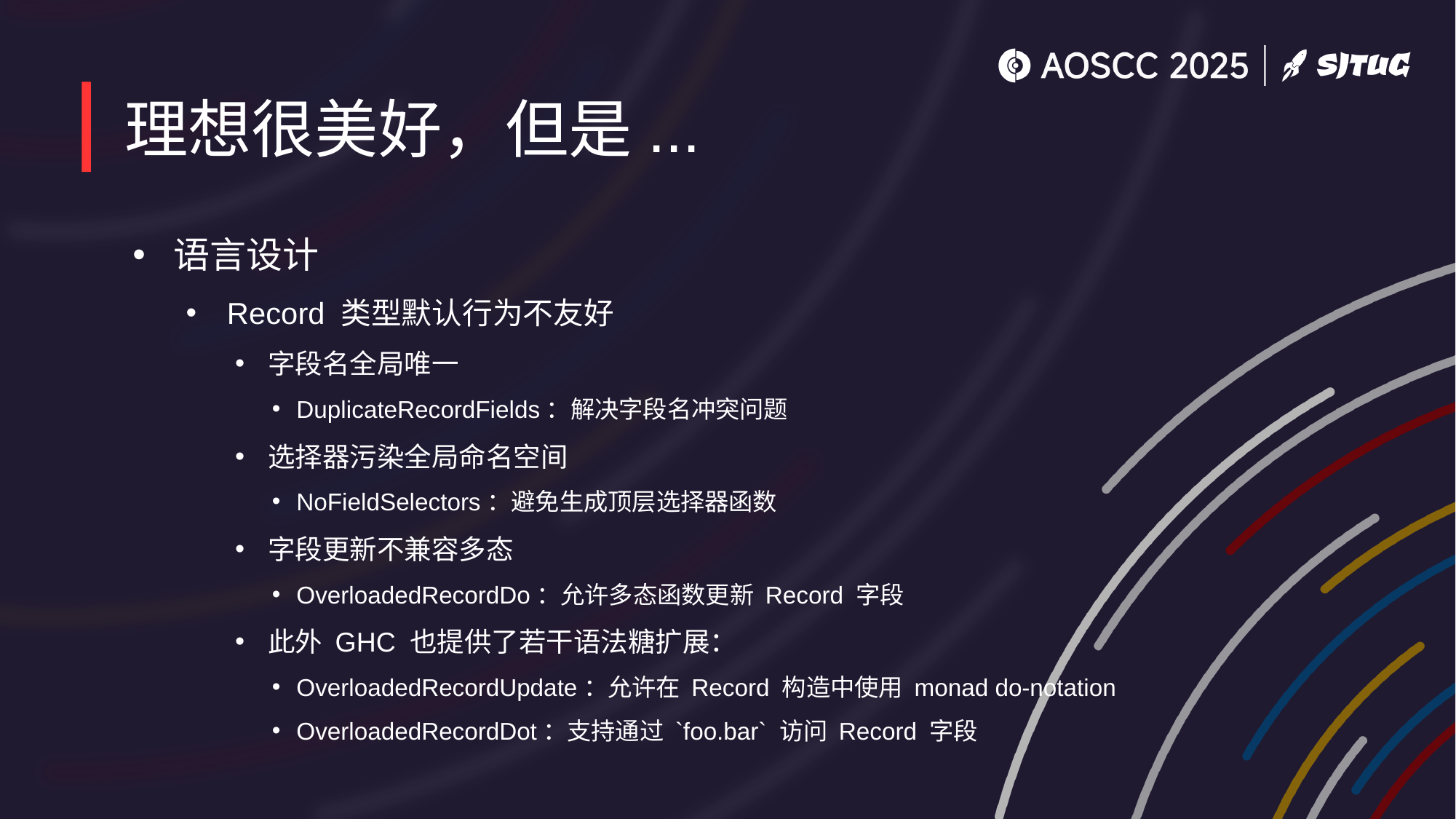

# 理想很美好，但是...
语言设计
Record 类型默认行为不友好
字段名全局唯一
DuplicateRecordFields：解决字段名冲突问题
选择器污染全局命名空间
NoFieldSelectors：避免生成顶层选择器函数
字段更新不兼容多态
OverloadedRecordDo：允许多态函数更新 Record 字段
此外 GHC 也提供了若干语法糖扩展：
OverloadedRecordUpdate：允许在 Record 构造中使用 monad do-notation
OverloadedRecordDot：支持通过 `foo.bar` 访问 Record 字段